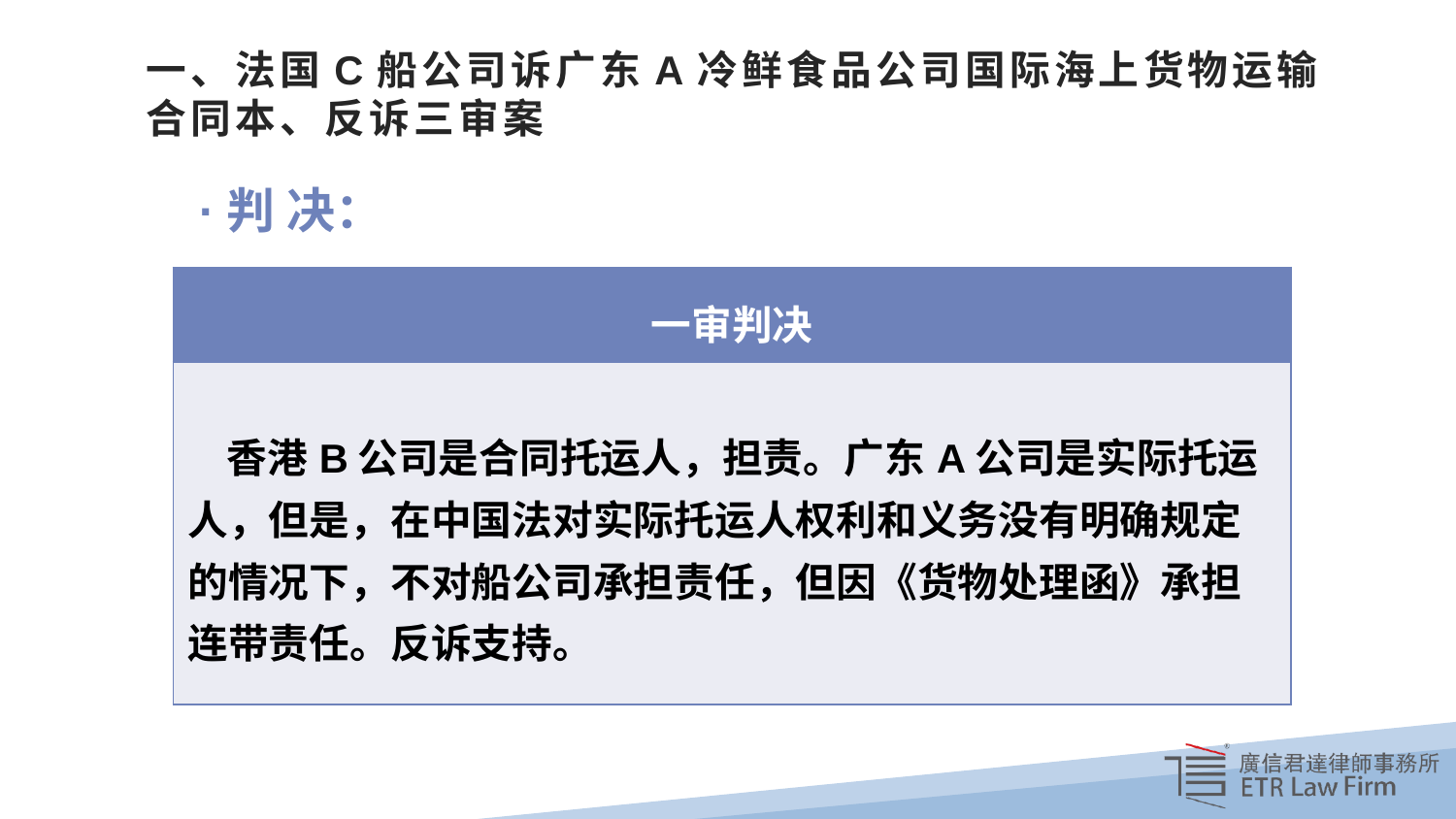

# 一、法国C船公司诉广东A冷鲜食品公司国际海上货物运输 合同本、反诉三审案
  ·判 决：
| 一审判决 |
| --- |
| 香港B公司是合同托运人，担责。广东A公司是实际托运人，但是，在中国法对实际托运人权利和义务没有明确规定的情况下，不对船公司承担责任，但因《货物处理函》承担连带责任。反诉支持。 |